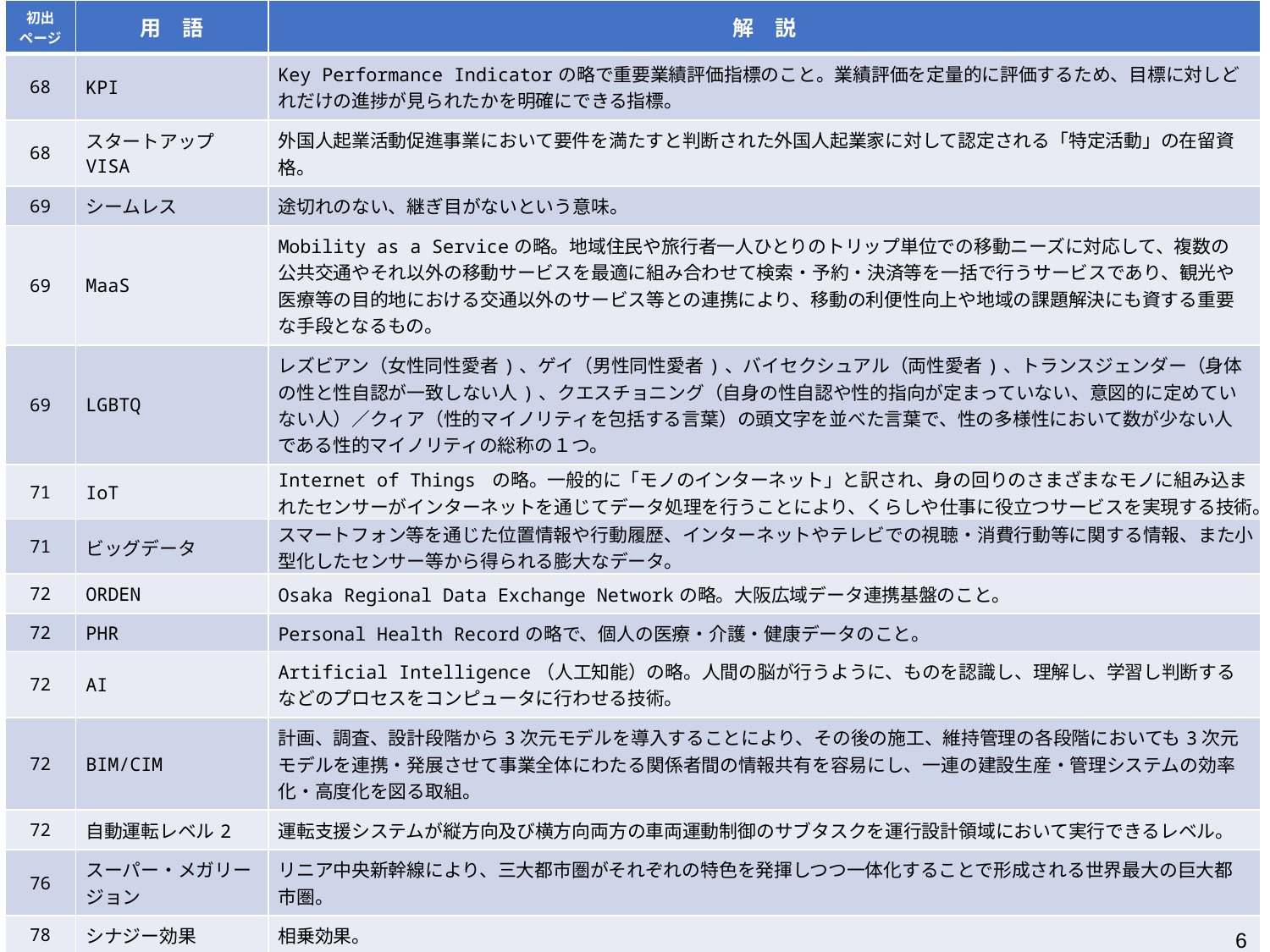

| 初出 ページ | 用　語 | 解　説 |
| --- | --- | --- |
| 68 | KPI | Key Performance Indicatorの略で重要業績評価指標のこと。業績評価を定量的に評価するため、目標に対しどれだけの進捗が⾒られたかを明確にできる指標。 |
| 68 | スタートアップVISA | 外国人起業活動促進事業において要件を満たすと判断された外国人起業家に対して認定される「特定活動」の在留資格。 |
| 69 | シームレス | 途切れのない、継ぎ目がないという意味。 |
| 69 | MaaS | Mobility as a Serviceの略。地域住民や旅行者一人ひとりのトリップ単位での移動ニーズに対応して、複数の公共交通やそれ以外の移動サービスを最適に組み合わせて検索・予約・決済等を一括で行うサービスであり、観光や医療等の目的地における交通以外のサービス等との連携により、移動の利便性向上や地域の課題解決にも資する重要な手段となるもの。 |
| 69 | LGBTQ | レズビアン（女性同性愛者)、ゲイ（男性同性愛者)、バイセクシュアル（両性愛者)、トランスジェンダー（身体の性と性自認が一致しない人)、クエスチョニング（自身の性自認や性的指向が定まっていない、意図的に定めていない人）／クィア（性的マイノリティを包括する言葉）の頭文字を並べた言葉で、性の多様性において数が少ない人である性的マイノリティの総称の１つ。 |
| 71 | IoT | Internet of Things の略。一般的に「モノのインターネット」と訳され、身の回りのさまざまなモノに組み込まれたセンサーがインターネットを通じてデータ処理を行うことにより、くらしや仕事に役立つサービスを実現する技術。 |
| 71 | ビッグデータ | スマートフォン等を通じた位置情報や行動履歴、インターネットやテレビでの視聴・消費行動等に関する情報、また小型化したセンサー等から得られる膨大なデータ。 |
| 72 | ORDEN | Osaka Regional Data Exchange Networkの略。大阪広域データ連携基盤のこと。 |
| 72 | PHR | Personal Health Recordの略で、個人の医療・介護・健康データのこと。 |
| 72 | AI | Artificial Intelligence（人工知能）の略。人間の脳が行うように、ものを認識し、理解し、学習し判断するなどのプロセスをコンピュータに行わせる技術。 |
| 72 | BIM/CIM | 計画、調査、設計段階から3次元モデルを導入することにより、その後の施工、維持管理の各段階においても3次元モデルを連携・発展させて事業全体にわたる関係者間の情報共有を容易にし、一連の建設生産・管理システムの効率化・高度化を図る取組。 |
| 72 | 自動運転レベル2 | 運転支援システムが縦方向及び横方向両方の車両運動制御のサブタスクを運行設計領域において実行できるレベル。 |
| 76 | スーパー・メガリージョン | リニア中央新幹線により、三大都市圏がそれぞれの特色を発揮しつつ一体化することで形成される世界最大の巨大都市圏。 |
| 78 | シナジー効果 | 相乗効果。 |
6